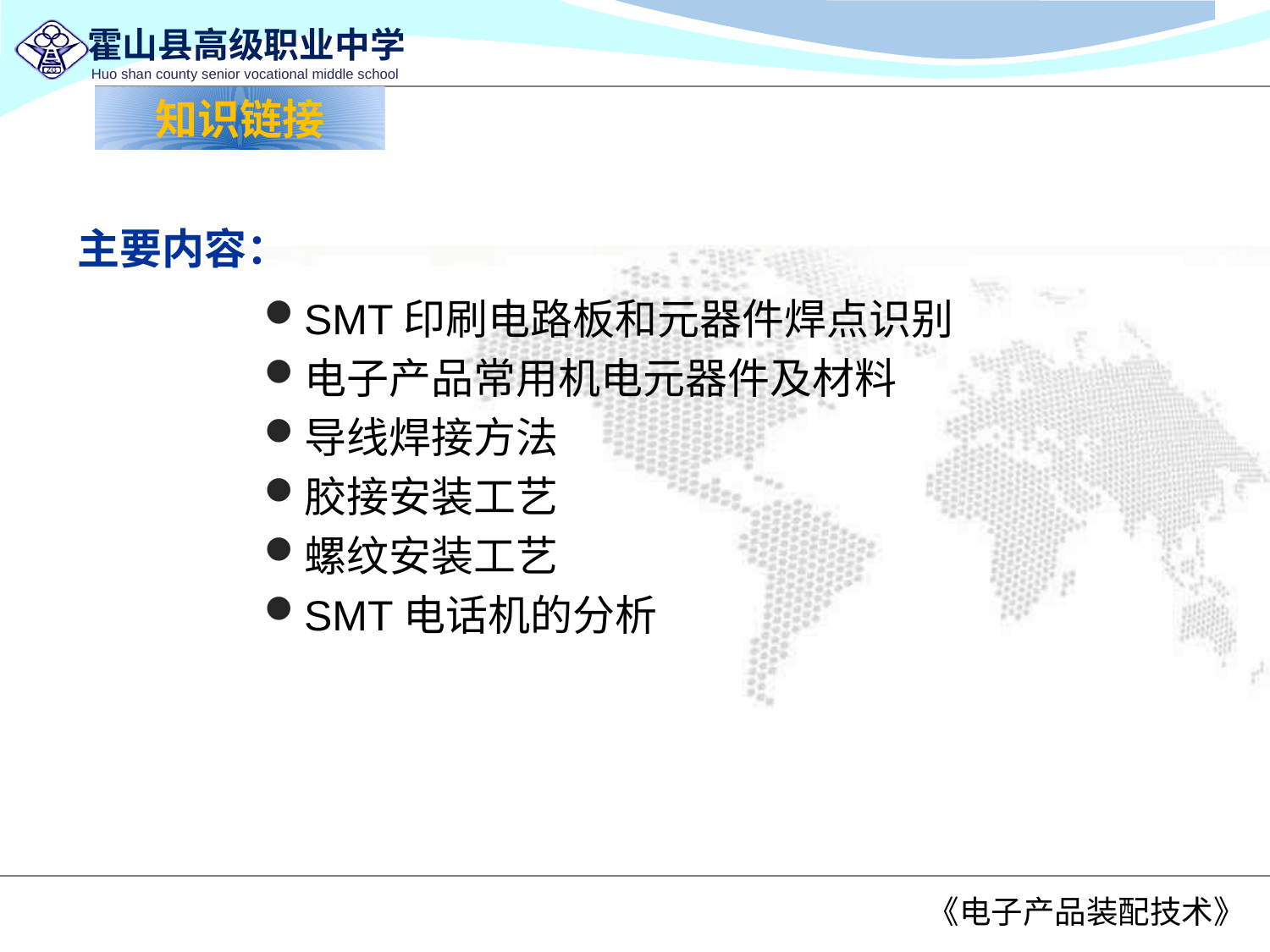

知识链接
# 主要内容：
SMT印刷电路板和元器件焊点识别
电子产品常用机电元器件及材料
导线焊接方法
胶接安装工艺
螺纹安装工艺
SMT电话机的分析